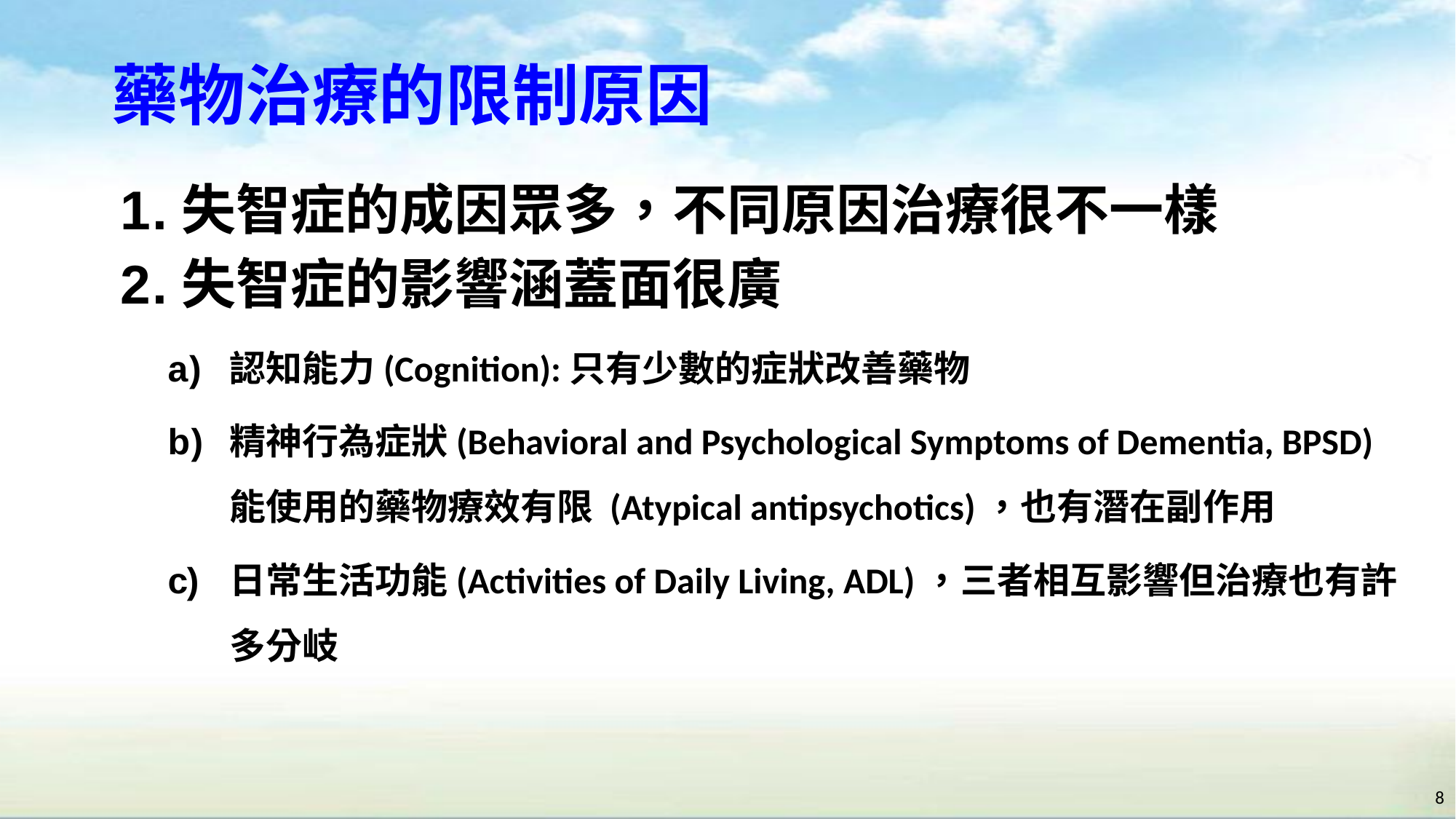

# 藥物治療的限制原因
失智症的成因眾多，不同原因治療很不一樣
失智症的影響涵蓋面很廣
認知能力(Cognition):只有少數的症狀改善藥物
精神行為症狀(Behavioral and Psychological Symptoms of Dementia, BPSD)
能使用的藥物療效有限 (Atypical antipsychotics)，也有潛在副作用
日常生活功能(Activities of Daily Living, ADL)，三者相互影響但治療也有許多分岐
8